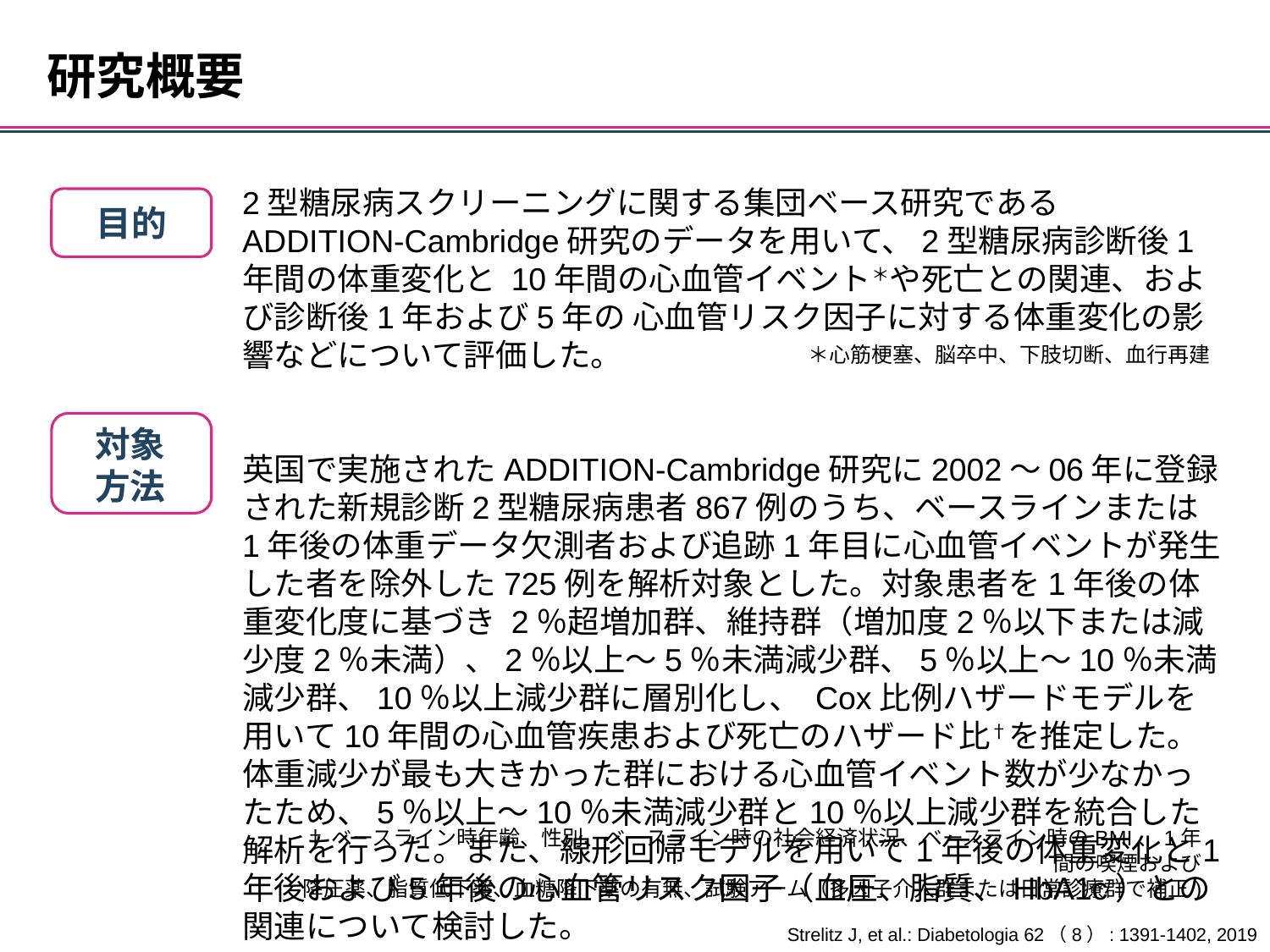

研究概要
2型糖尿病スクリーニングに関する集団ベース研究であるADDITION-Cambridge研究のデータを用いて、2型糖尿病診断後1年間の体重変化と 10年間の心血管イベント＊や死亡との関連、および診断後1年および5年の 心血管リスク因子に対する体重変化の影響などについて評価した。

英国で実施されたADDITION-Cambridge研究に2002～06年に登録された新規診断2型糖尿病患者867例のうち、ベースラインまたは1年後の体重データ欠測者および追跡1年目に心血管イベントが発生した者を除外した725例を解析対象とした。対象患者を1年後の体重変化度に基づき 2％超増加群、維持群（増加度2％以下または減少度2％未満）、2％以上～5％未満減少群、5％以上～10％未満減少群、10％以上減少群に層別化し、 Cox比例ハザードモデルを用いて10年間の心血管疾患および死亡のハザード比†を推定した。体重減少が最も大きかった群における心血管イベント数が少なかったため、5％以上～10％未満減少群と10％以上減少群を統合した解析を行った。また、線形回帰モデルを用いて1年後の体重変化と1年後および5年後の心血管リスク因子（血圧、脂質、HbA1c）との関連について検討した。

目的
＊心筋梗塞、脳卒中、下肢切断、血行再建

対象
方法
†ベースライン時年齢、性別、ベースライン時の社会経済状況、ベースライン時のBMI、1年間の喫煙および
降圧薬、脂質低下薬、血糖降下薬の有無、試験アーム（多因子介入群または日常診療群で補正)

Strelitz J, et al.: Diabetologia 62（8）: 1391-1402, 2019